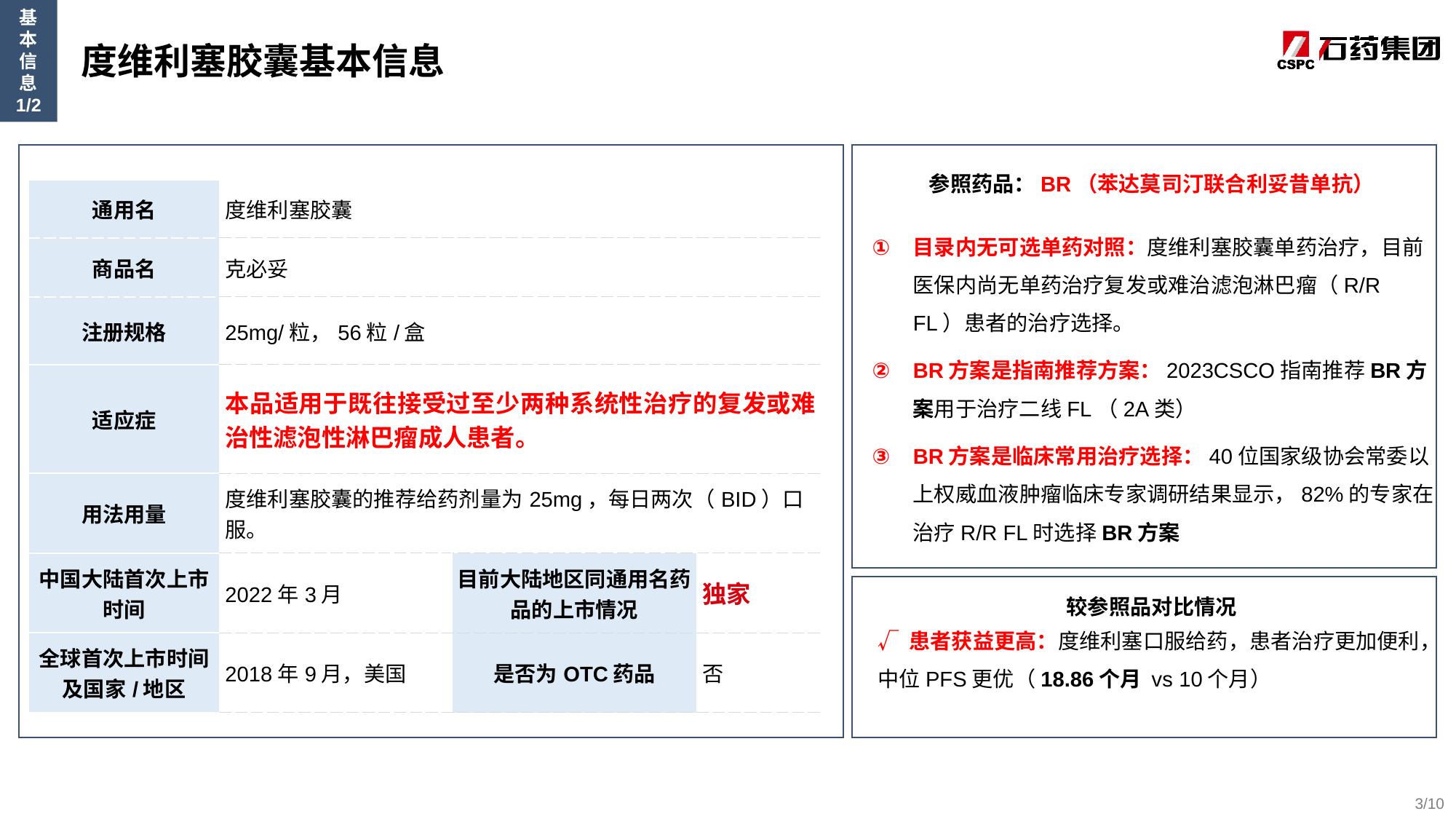

基本信息
1/2
度维利塞胶囊基本信息

参照药品：BR（苯达莫司汀联合利妥昔单抗）
| 通用名 | 度维利塞胶囊 |  |  |
| --- | --- | --- | --- |
| 商品名 | 克必妥 |  |  |
| 注册规格 | 25mg/粒，56粒/盒 |  |  |
| 适应症 | 本品适用于既往接受过至少两种系统性治疗的复发或难治性滤泡性淋巴瘤成人患者。 |  |  |
| 用法用量 | 度维利塞胶囊的推荐给药剂量为25mg，每日两次（BID）口服。 |  |  |
| 中国大陆首次上市时间 | 2022年3月 | 目前大陆地区同通用名药品的上市情况 | 独家 |
| 全球首次上市时间及国家/地区 | 2018年9月，美国 | 是否为OTC药品 | 否 |
目录内无可选单药对照：度维利塞胶囊单药治疗，目前医保内尚无单药治疗复发或难治滤泡淋巴瘤（R/R FL）患者的治疗选择。
BR方案是指南推荐方案：2023CSCO指南推荐BR方案用于治疗二线FL（2A类）
BR方案是临床常用治疗选择：40位国家级协会常委以上权威血液肿瘤临床专家调研结果显示，82%的专家在治疗R/R FL时选择BR方案

√ 患者获益更高：度维利塞口服给药，患者治疗更加便利，中位PFS更优（18.86个月 vs 10个月）
较参照品对比情况
3/10